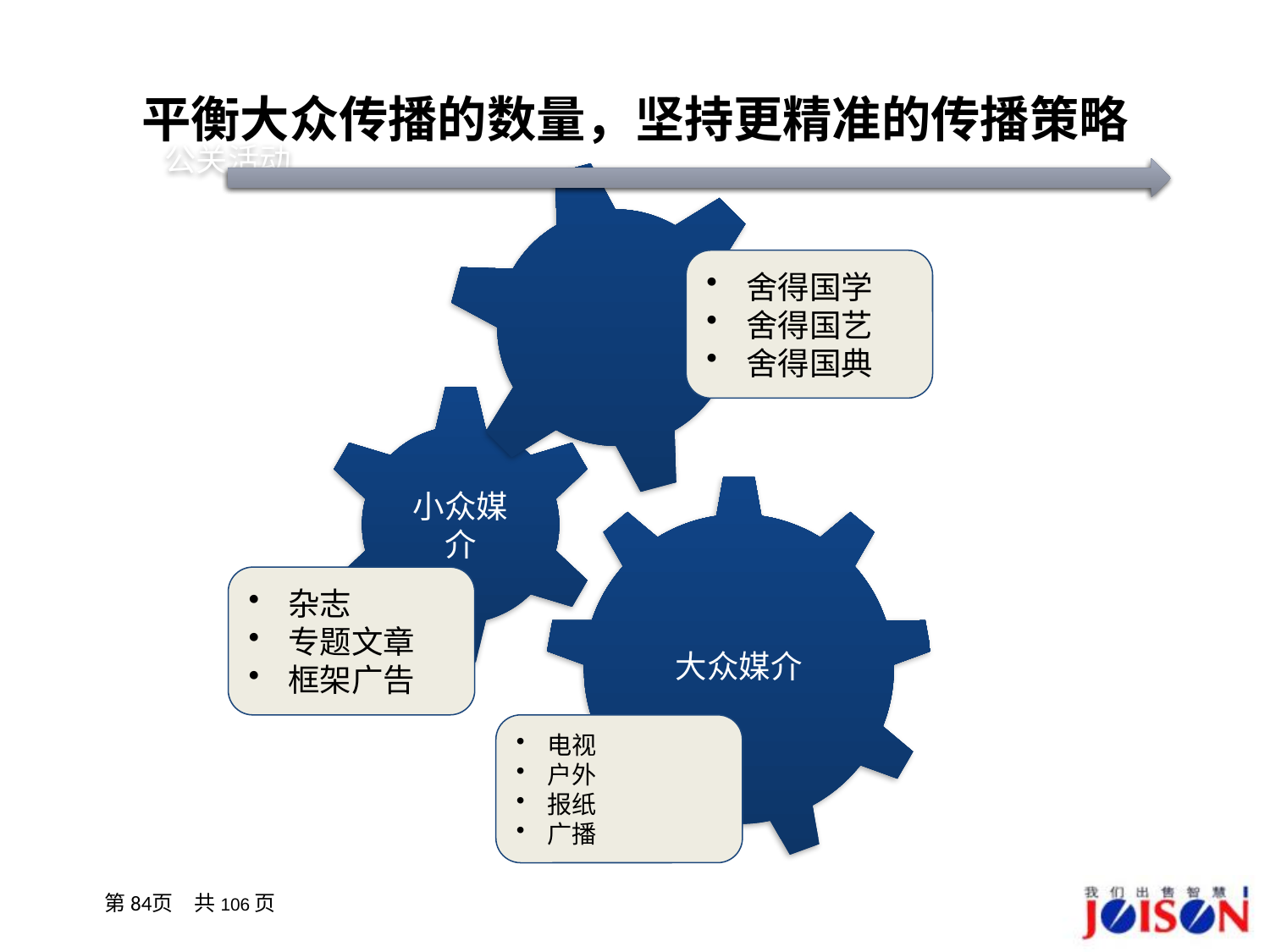

# 平衡大众传播的数量，坚持更精准的传播策略
大众媒介
电视
户外
报纸
广播
小众媒介
杂志
专题文章
框架广告
公关活动
舍得国学
舍得国艺
舍得国典